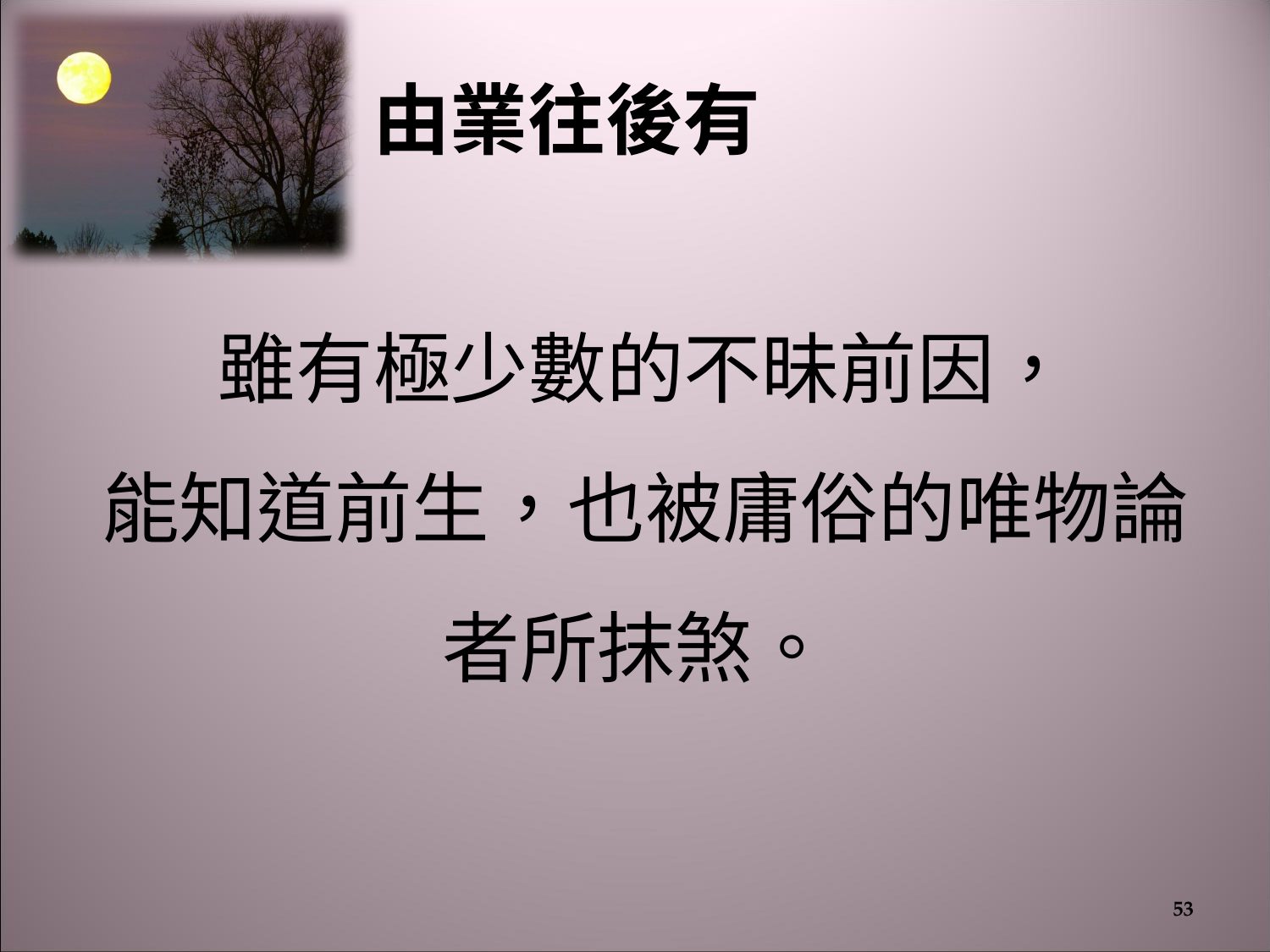

# 由業往後有
雖有極少數的不昧前因，
能知道前生，也被庸俗的唯物論者所抹煞。

53